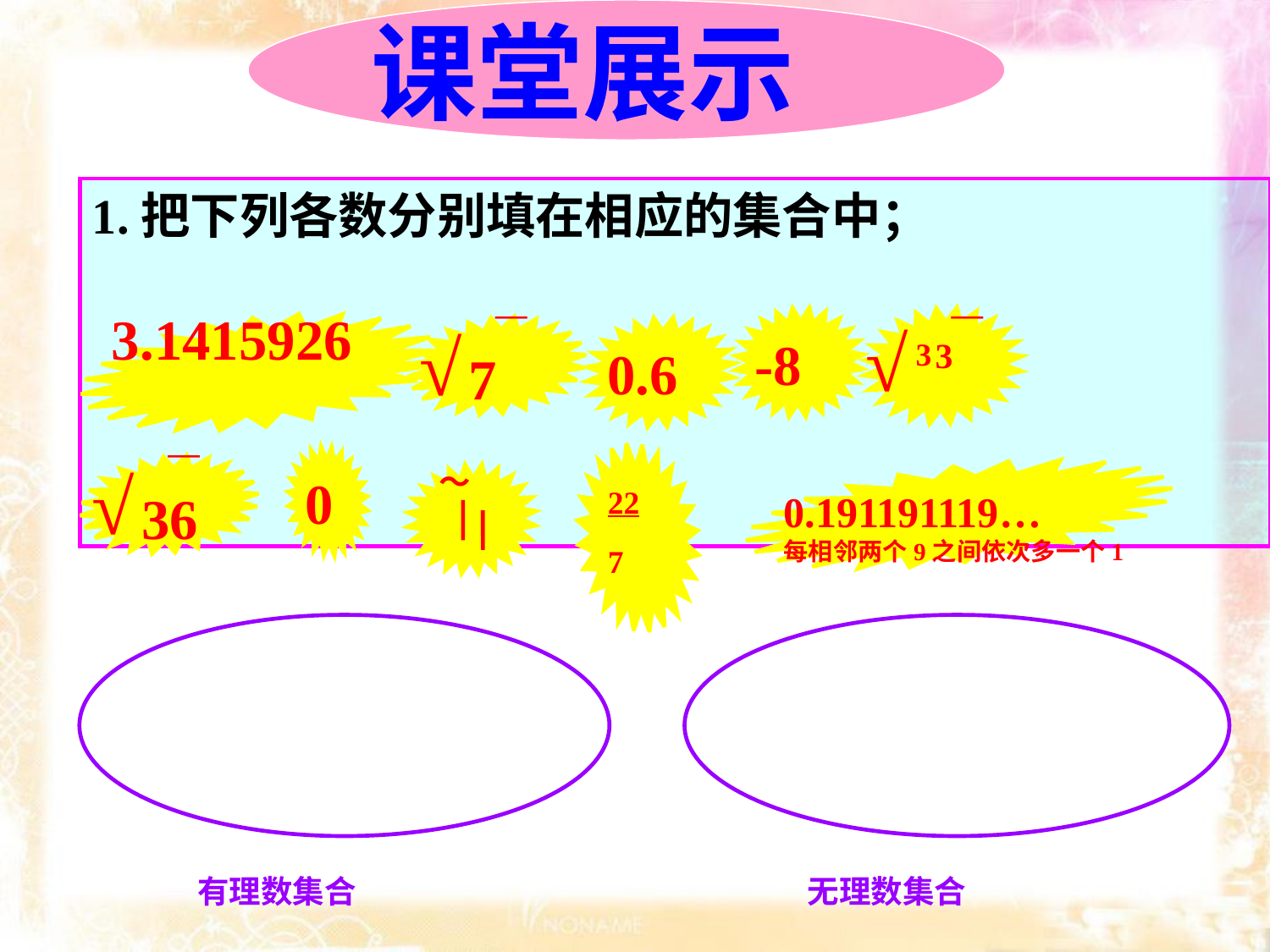

课堂展示

1.把下列各数分别填在相应的集合中；

—
√
3
3

—
√
7

3.1415926

-8

0.6
—
√
36

22
7

0
～

0.191191119…
每相邻两个9之间依次多一个1

有理数集合
无理数集合